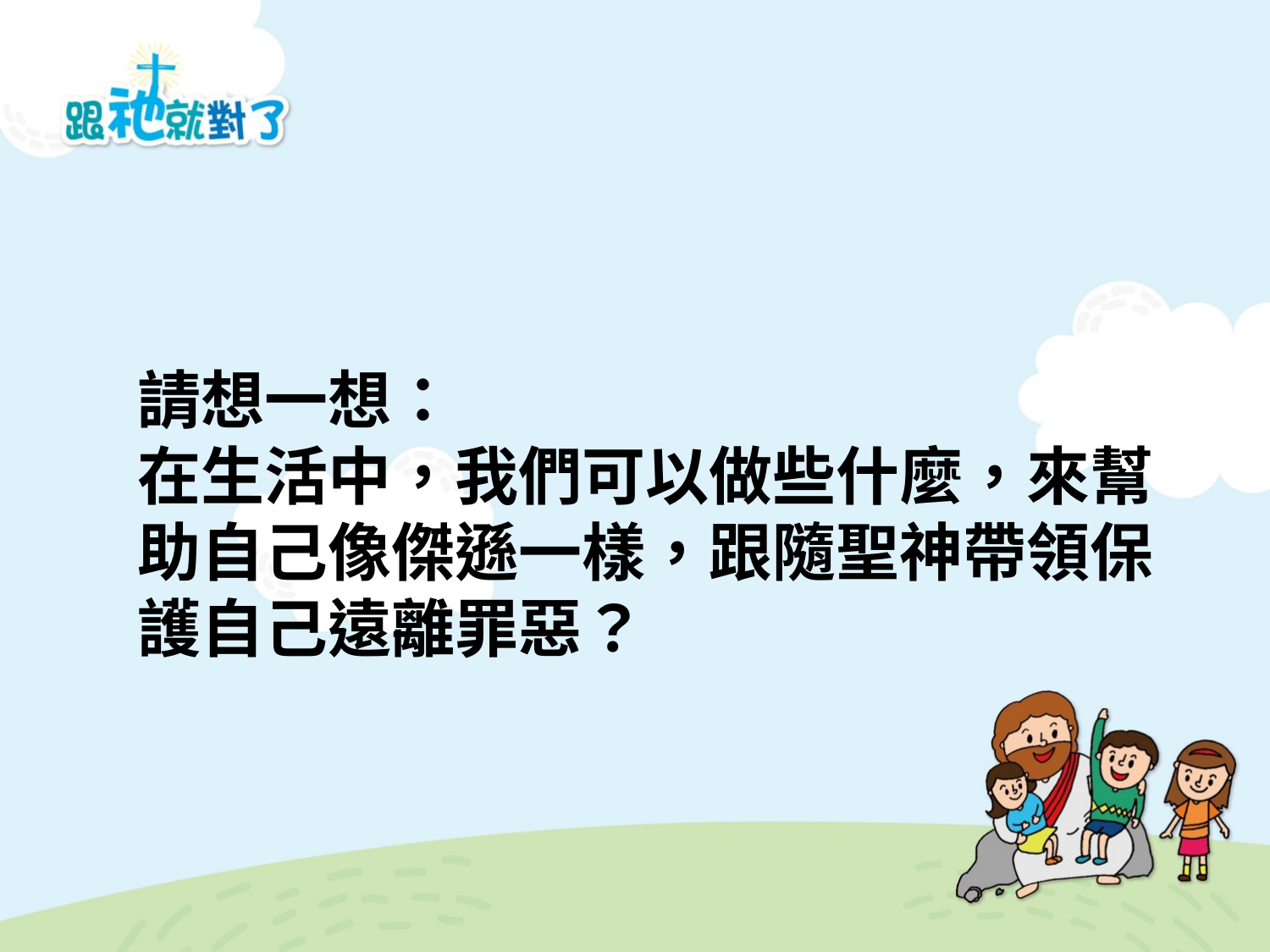

請想一想：
在生活中，我們可以做些什麼，來幫助自己像傑遜一樣，跟隨聖神帶領保護自己遠離罪惡？